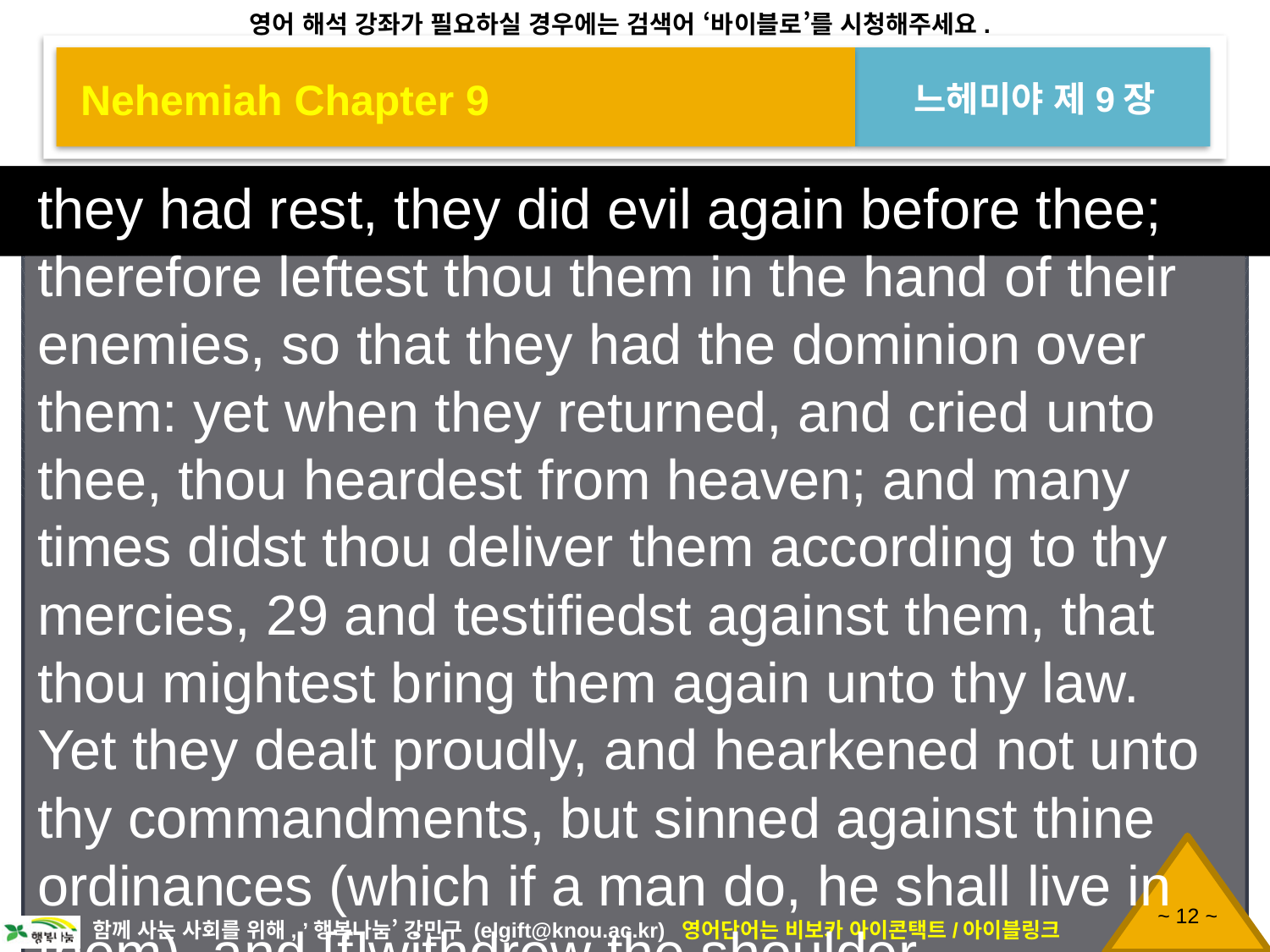

Nehemiah Chapter 9
느헤미야 제9장
they had rest, they did evil again before thee; therefore leftest thou them in the hand of their enemies, so that they had the dominion over them: yet when they returned, and cried unto thee, thou heardest from heaven; and many times didst thou deliver them according to thy mercies, 29 and testifiedst against them, that thou mightest bring them again unto thy law. Yet they dealt proudly, and hearkened not unto thy commandments, but sinned against thine ordinances (which if a man do, he shall live in them), and [f]withdrew the shoulder,